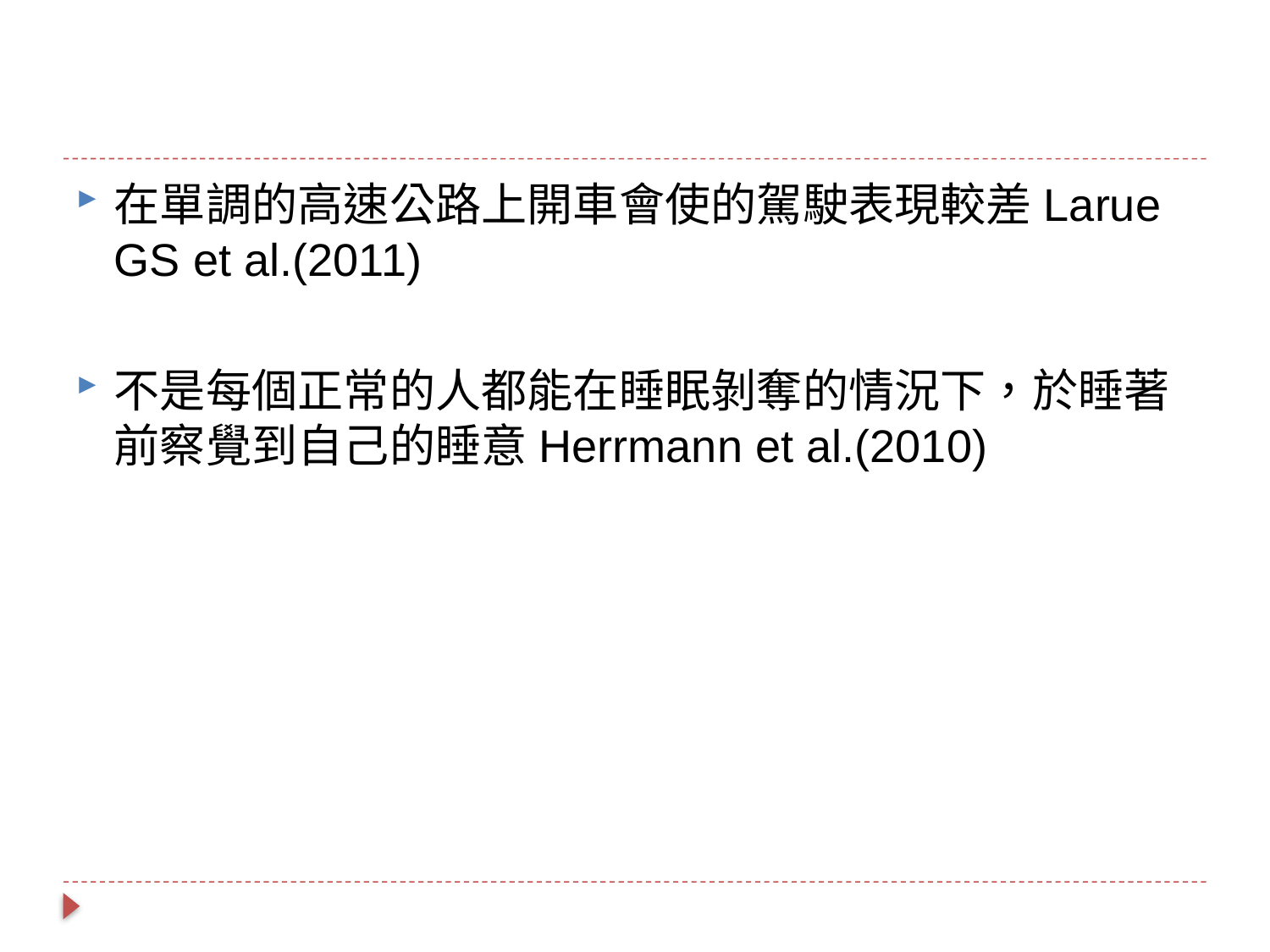

#
在單調的高速公路上開車會使的駕駛表現較差Larue GS et al.(2011)

不是每個正常的人都能在睡眠剝奪的情況下，於睡著前察覺到自己的睡意Herrmann et al.(2010)